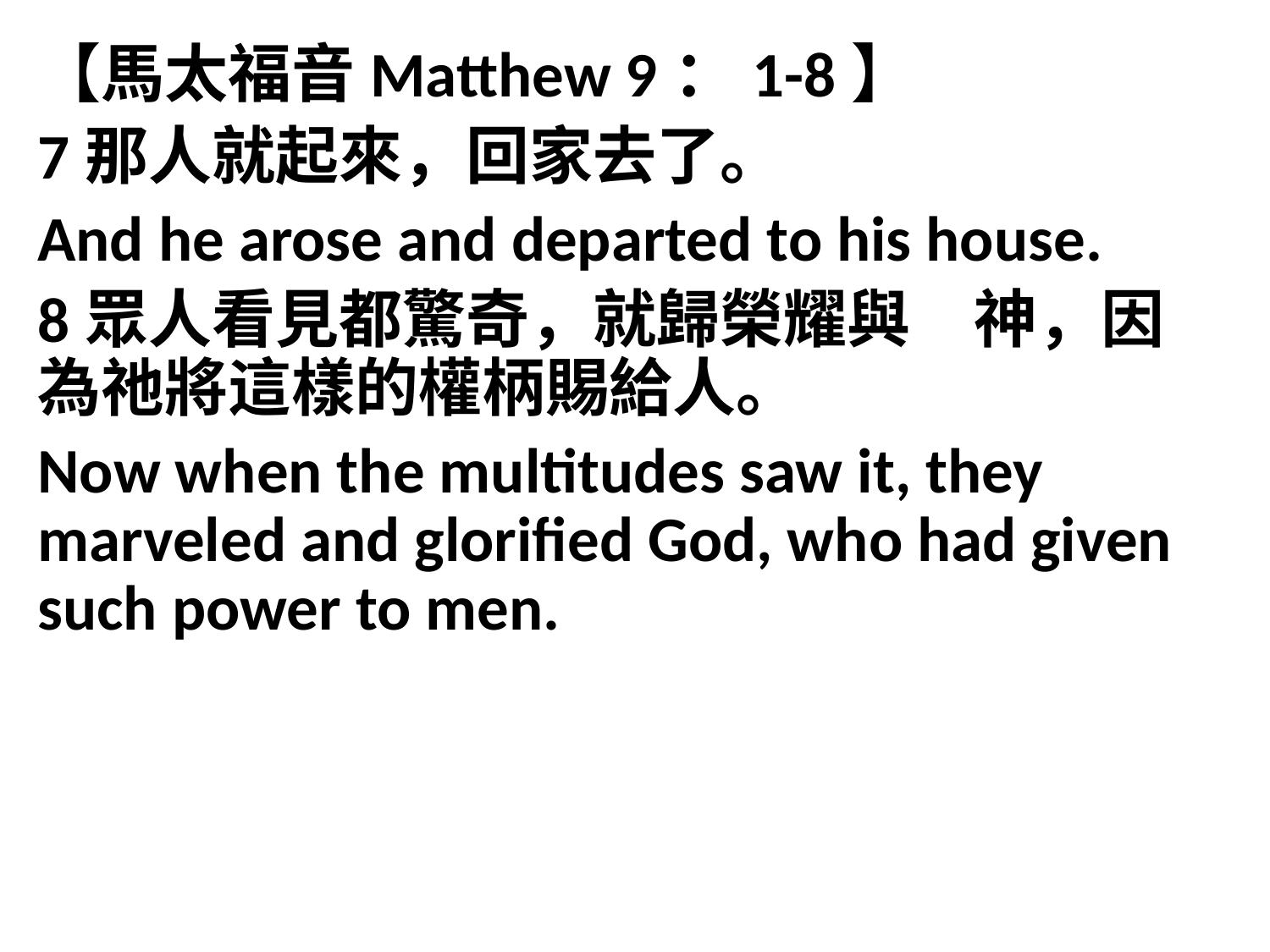

【馬太福音Matthew 9：1-8】
7那人就起來，回家去了。
And he arose and departed to his house.
8眾人看見都驚奇，就歸榮耀與　神，因為祂將這樣的權柄賜給人。
Now when the multitudes saw it, they marveled and glorified God, who had given such power to men.